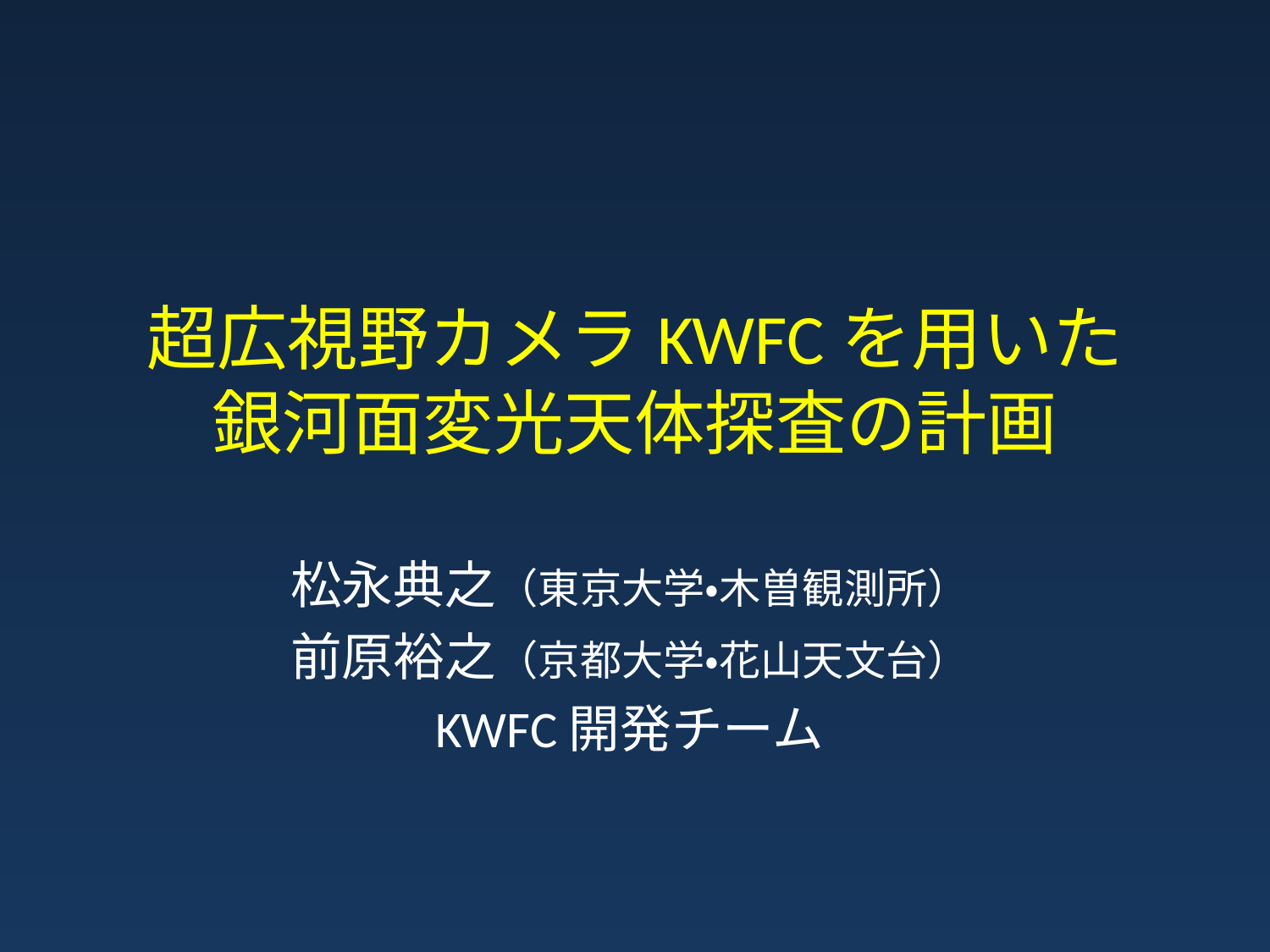

# 超広視野カメラKWFCを用いた 銀河面変光天体探査の計画
松永典之（東京大学・木曽観測所）
前原裕之（京都大学・花山天文台）
KWFC開発チーム